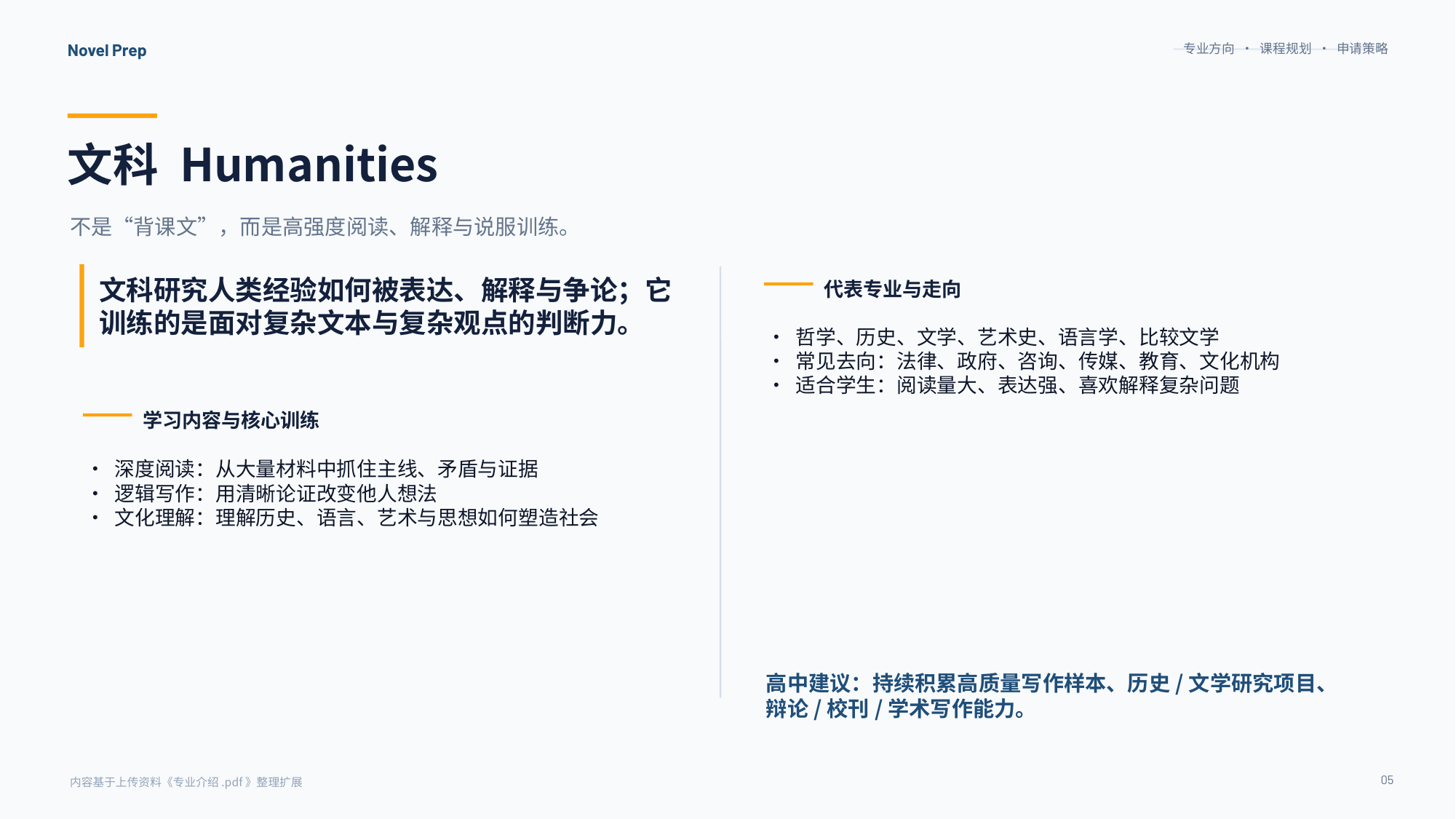

专业方向 · 课程规划 · 申请策略
Novel Prep

文科 Humanities
不是“背课文”，而是高强度阅读、解释与说服训练。

文科研究人类经验如何被表达、解释与争论；它训练的是面对复杂文本与复杂观点的判断力。

代表专业与走向

• 哲学、历史、文学、艺术史、语言学、比较文学
• 常见去向：法律、政府、咨询、传媒、教育、文化机构
• 适合学生：阅读量大、表达强、喜欢解释复杂问题
学习内容与核心训练

• 深度阅读：从大量材料中抓住主线、矛盾与证据
• 逻辑写作：用清晰论证改变他人想法
• 文化理解：理解历史、语言、艺术与思想如何塑造社会
高中建议：持续积累高质量写作样本、历史/文学研究项目、辩论/校刊/学术写作能力。
05
内容基于上传资料《专业介绍.pdf》整理扩展